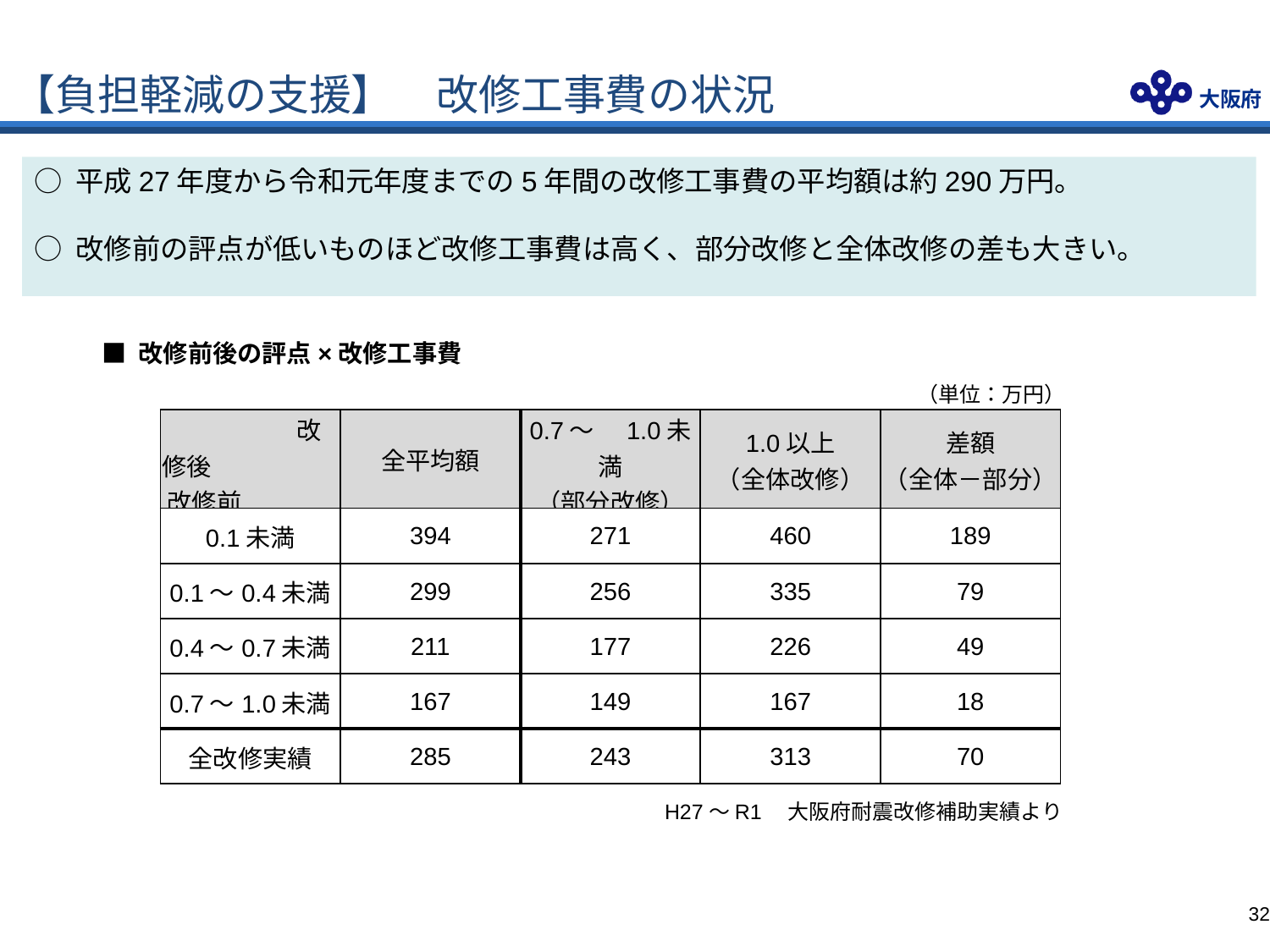

# 【負担軽減の支援】　改修工事費の状況
○ 平成27年度から令和元年度までの5年間の改修工事費の平均額は約290万円。

○ 改修前の評点が低いものほど改修工事費は高く、部分改修と全体改修の差も大きい。

■ 改修前後の評点×改修工事費
（単位：万円）
| 改修後 改修前 | 全平均額 | 0.7～　1.0未満 （部分改修） | 1.0以上 （全体改修） | 差額 （全体－部分） |
| --- | --- | --- | --- | --- |
| 0.1未満 | 394 | 271 | 460 | 189 |
| 0.1～0.4未満 | 299 | 256 | 335 | 79 |
| 0.4～0.7未満 | 211 | 177 | 226 | 49 |
| 0.7～1.0未満 | 167 | 149 | 167 | 18 |
| 全改修実績 | 285 | 243 | 313 | 70 |
H27～R1　大阪府耐震改修補助実績より
32